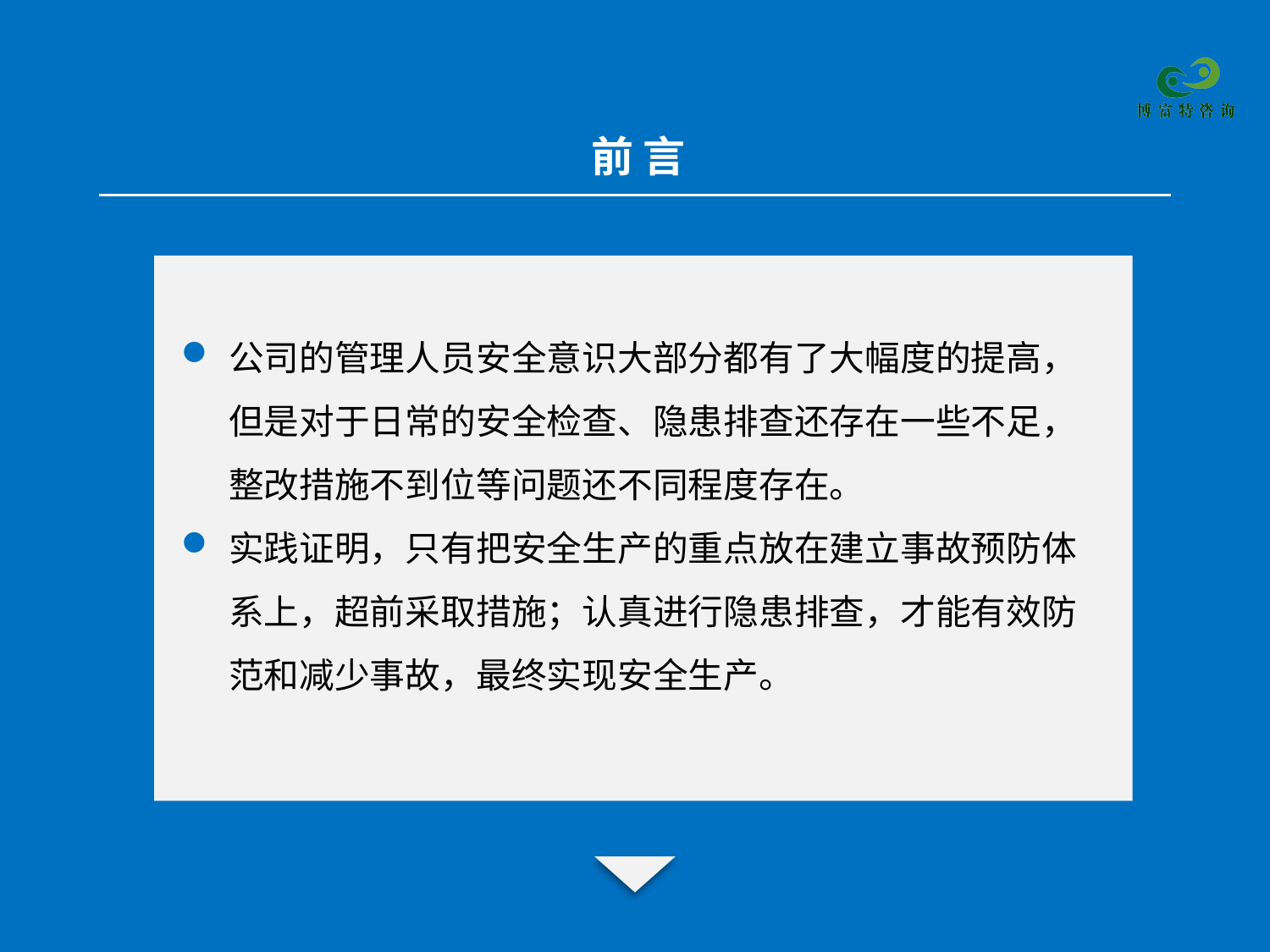

前 言

公司的管理人员安全意识大部分都有了大幅度的提高，但是对于日常的安全检查、隐患排查还存在一些不足，整改措施不到位等问题还不同程度存在。
实践证明，只有把安全生产的重点放在建立事故预防体系上，超前采取措施；认真进行隐患排查，才能有效防范和减少事故，最终实现安全生产。